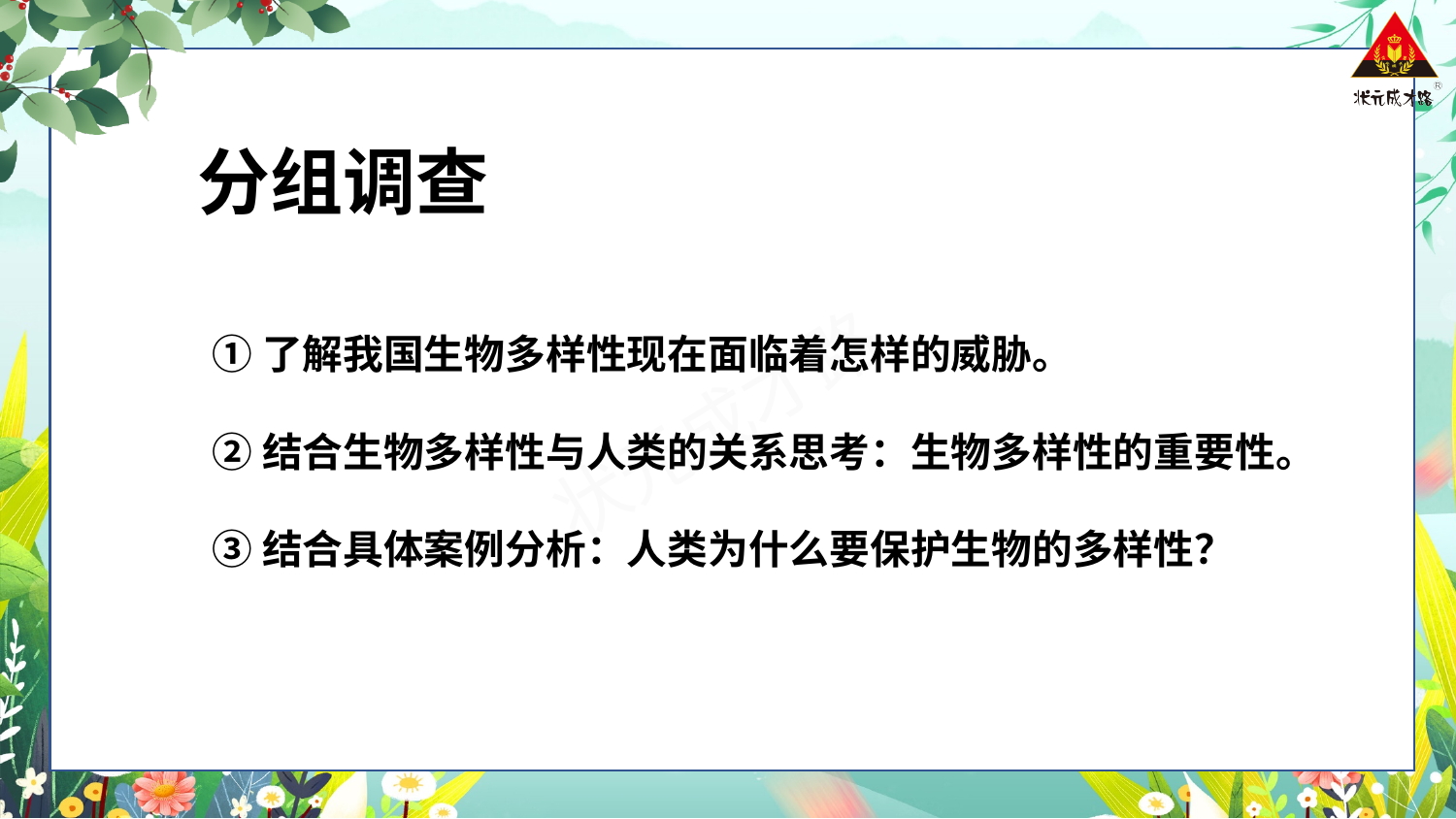

分组调查
①了解我国生物多样性现在面临着怎样的威胁。
②结合生物多样性与人类的关系思考：生物多样性的重要性。
③结合具体案例分析：人类为什么要保护生物的多样性？